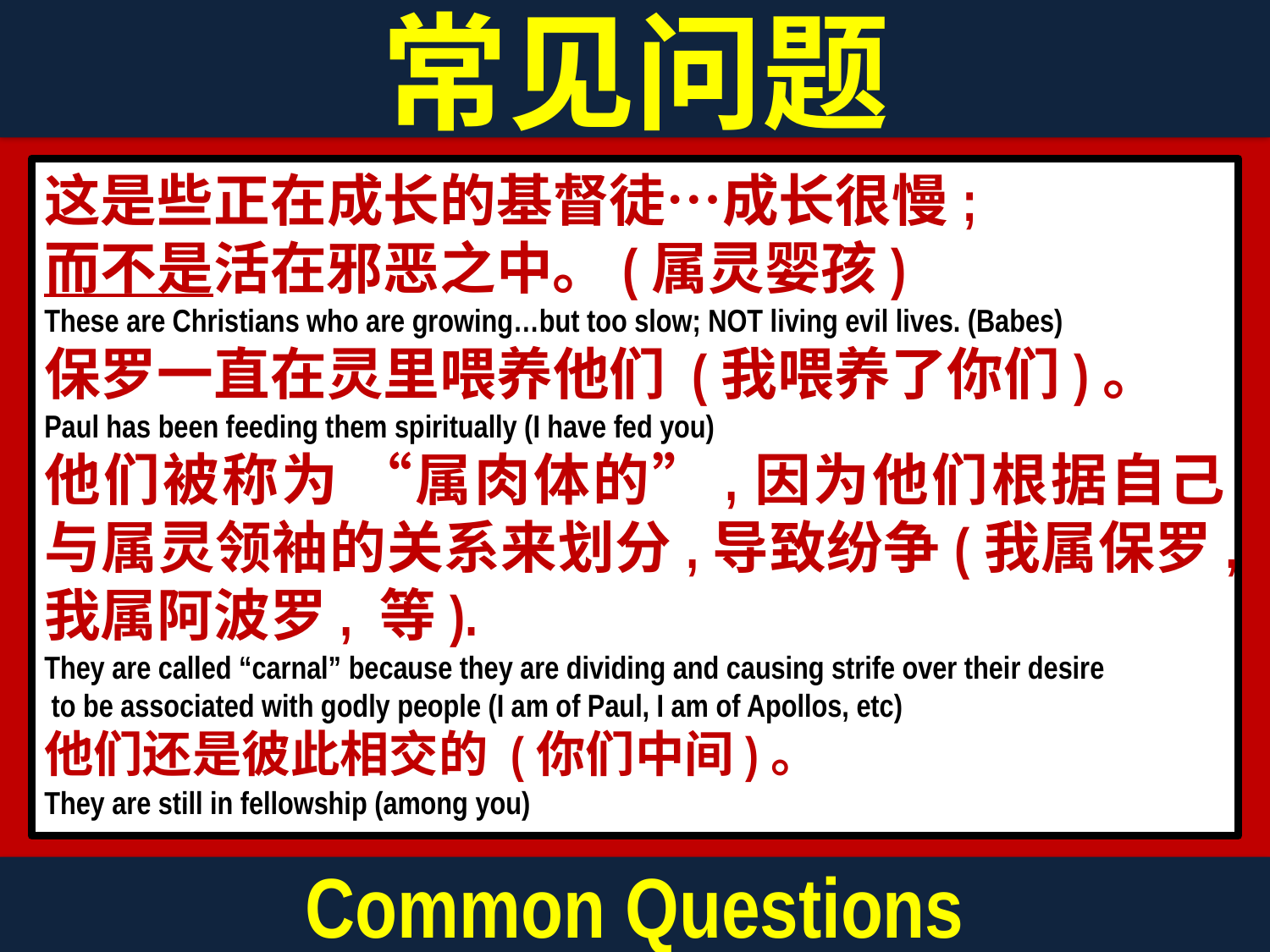

常见问题
这是些正在成长的基督徒…成长很慢;
而不是活在邪恶之中。(属灵婴孩)
These are Christians who are growing…but too slow; NOT living evil lives. (Babes)
保罗一直在灵里喂养他们 (我喂养了你们)。
Paul has been feeding them spiritually (I have fed you)
他们被称为 “属肉体的”,因为他们根据自己与属灵领袖的关系来划分,导致纷争(我属保罗,我属阿波罗, 等).
They are called “carnal” because they are dividing and causing strife over their desire
 to be associated with godly people (I am of Paul, I am of Apollos, etc)
他们还是彼此相交的 (你们中间)。
They are still in fellowship (among you)
Common Questions